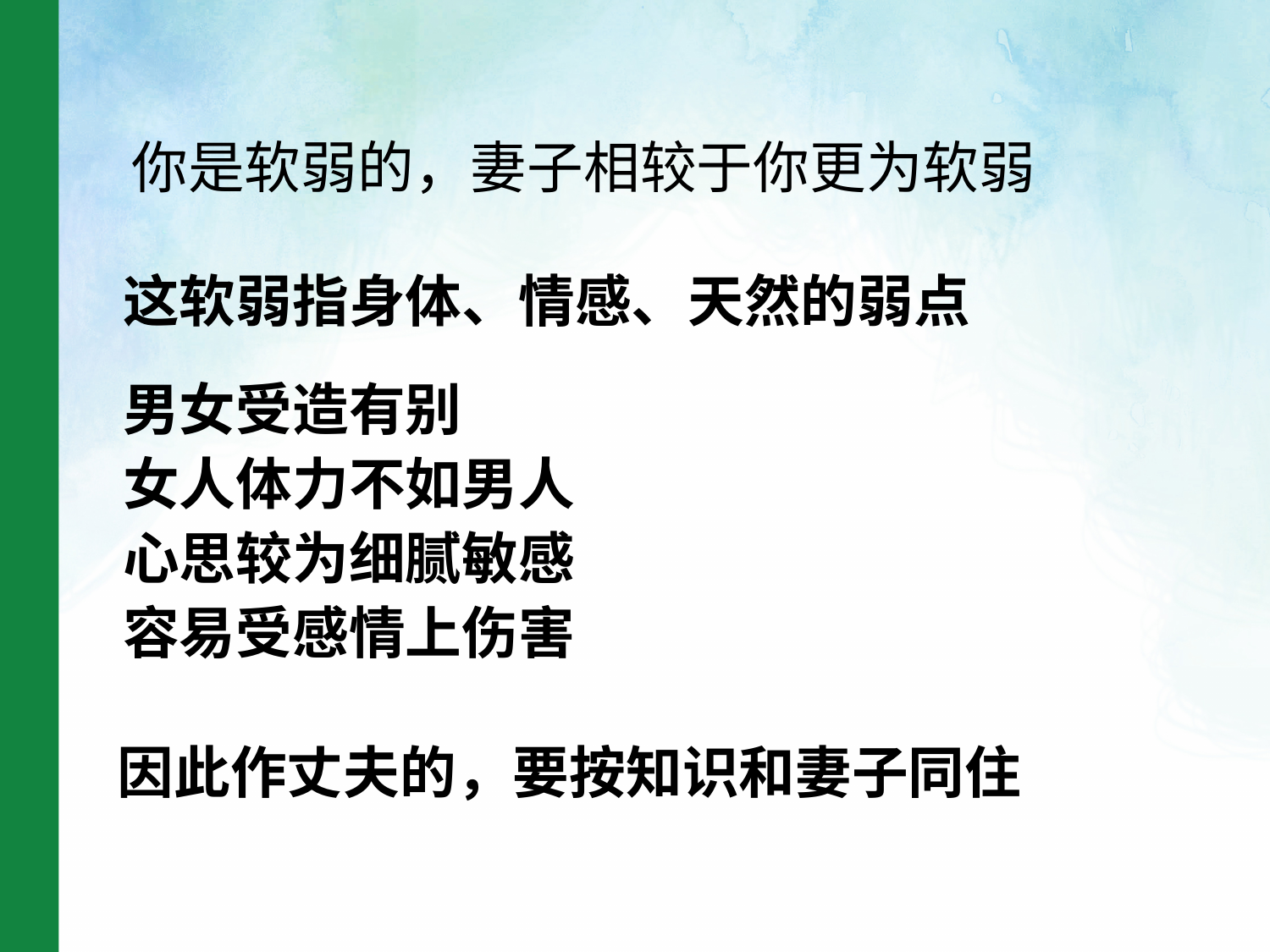

你是软弱的，妻子相较于你更为软弱
这软弱指身体、情感、天然的弱点

男女受造有别
女人体力不如男人
心思较为细腻敏感
容易受感情上伤害
因此作丈夫的，要按知识和妻子同住